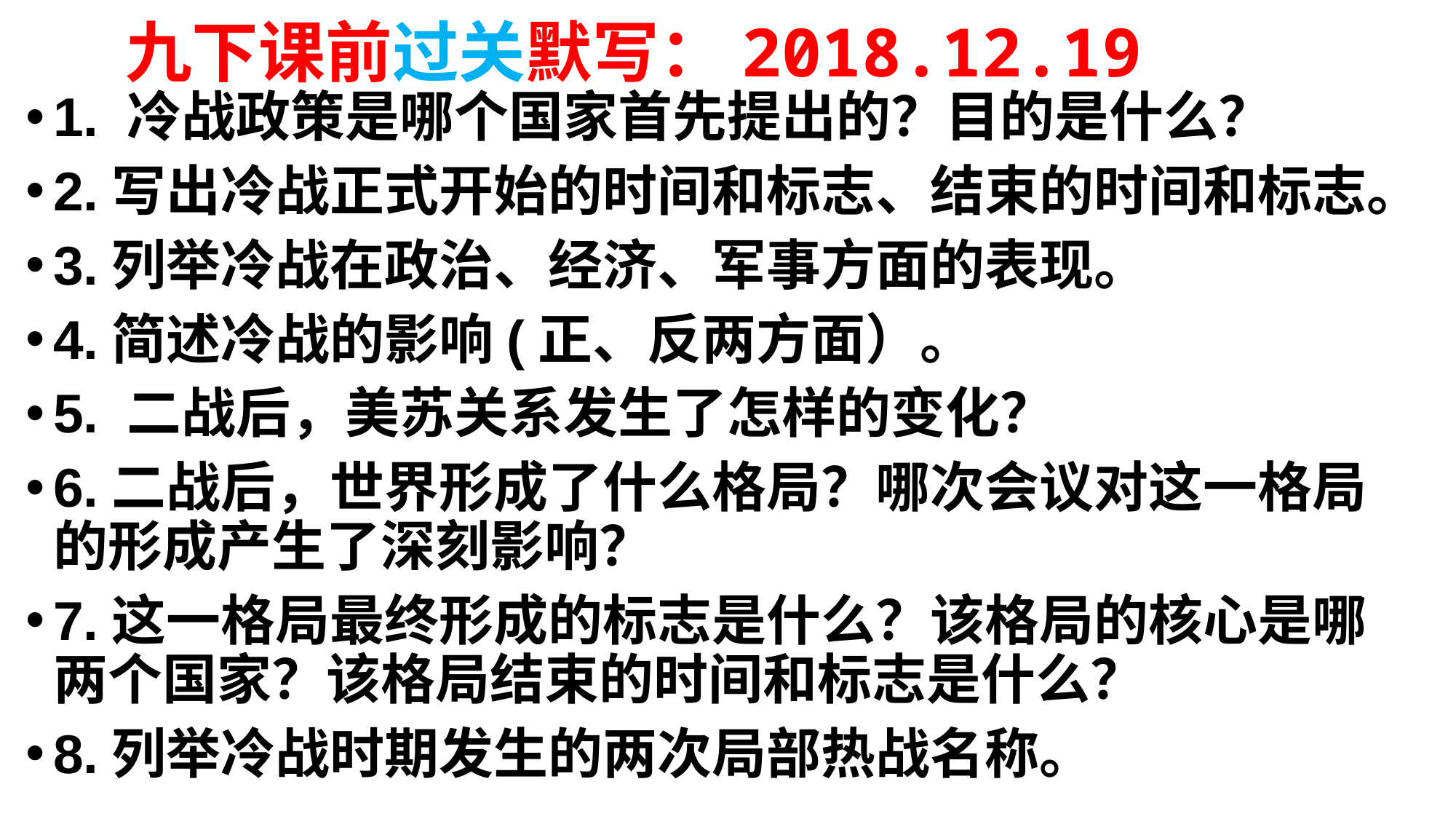

# 九下课前过关默写：2018.12.19
1. 冷战政策是哪个国家首先提出的？目的是什么？
2.写出冷战正式开始的时间和标志、结束的时间和标志。
3.列举冷战在政治、经济、军事方面的表现。
4.简述冷战的影响(正、反两方面）。
5. 二战后，美苏关系发生了怎样的变化？
6.二战后，世界形成了什么格局？哪次会议对这一格局的形成产生了深刻影响？
7.这一格局最终形成的标志是什么？该格局的核心是哪两个国家？该格局结束的时间和标志是什么？
8.列举冷战时期发生的两次局部热战名称。